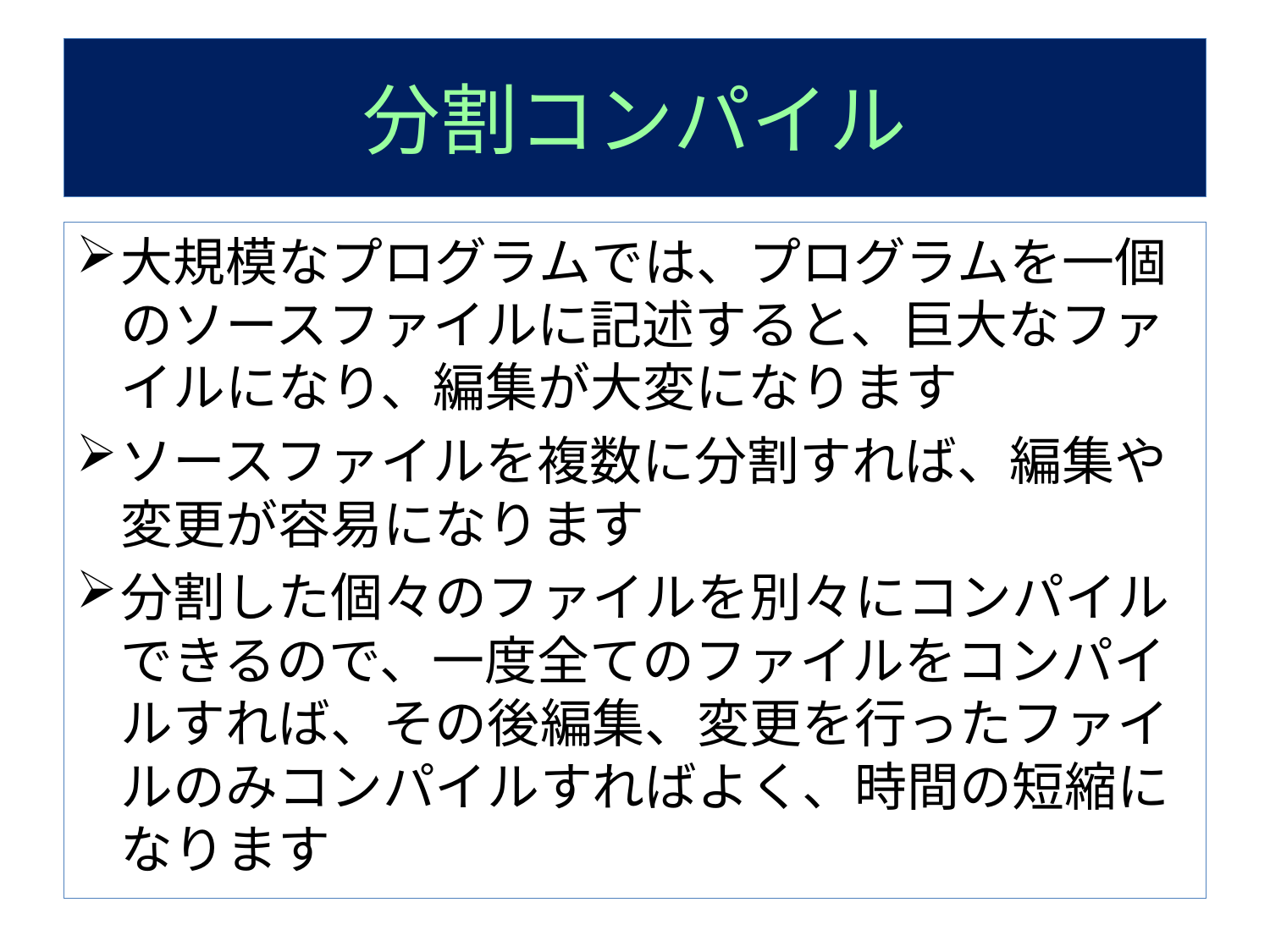

# 分割コンパイル
大規模なプログラムでは、プログラムを一個のソースファイルに記述すると、巨大なファイルになり、編集が大変になります
ソースファイルを複数に分割すれば、編集や変更が容易になります
分割した個々のファイルを別々にコンパイルできるので、一度全てのファイルをコンパイルすれば、その後編集、変更を行ったファイルのみコンパイルすればよく、時間の短縮になります